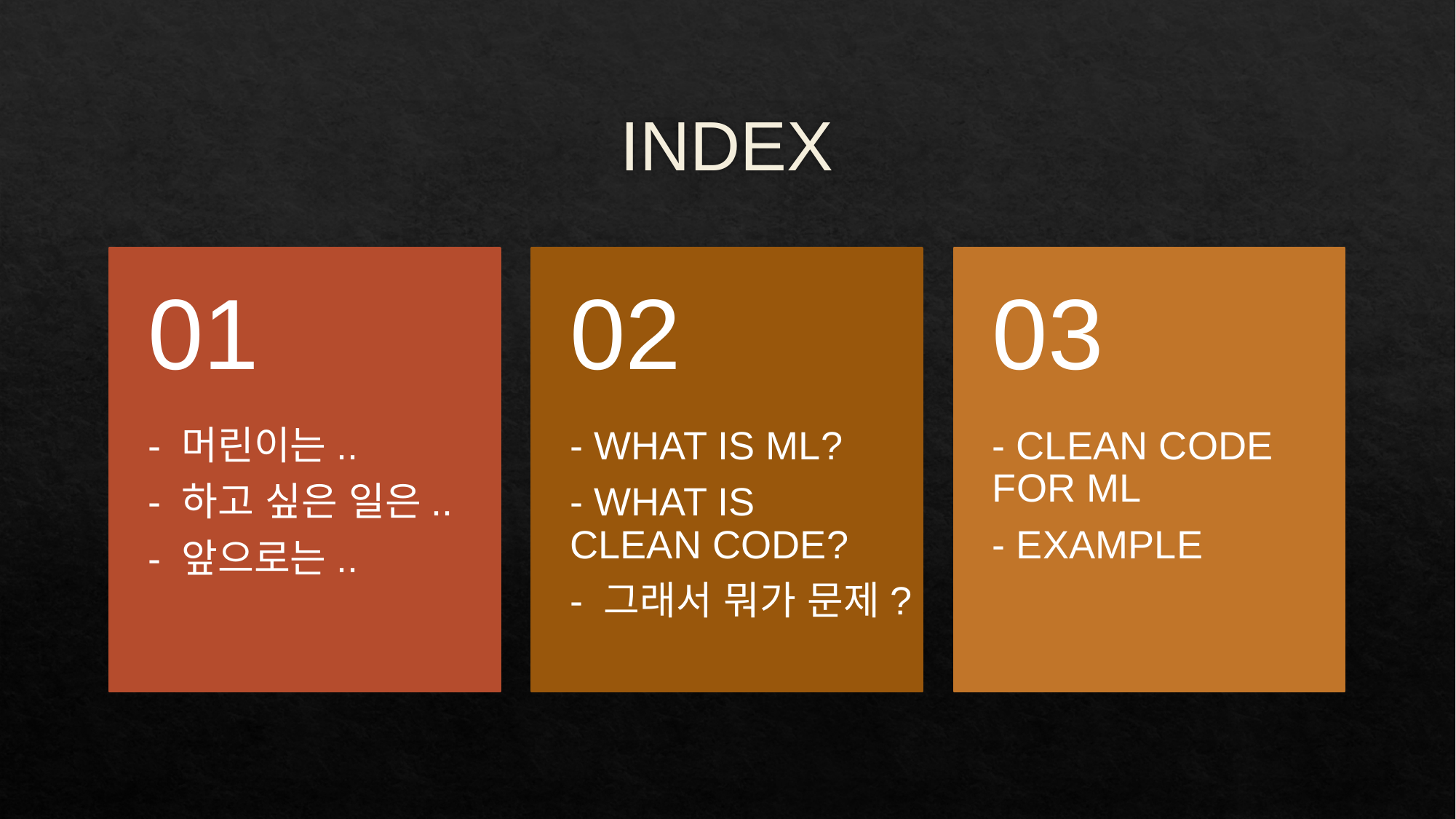

# INDEX
- 머린이는..
- 하고 싶은 일은..
- 앞으로는..
01
- What is ML?
- What is Clean Code?
- 그래서 뭐가 문제?
02
- Clean Code For ML
- Example
03